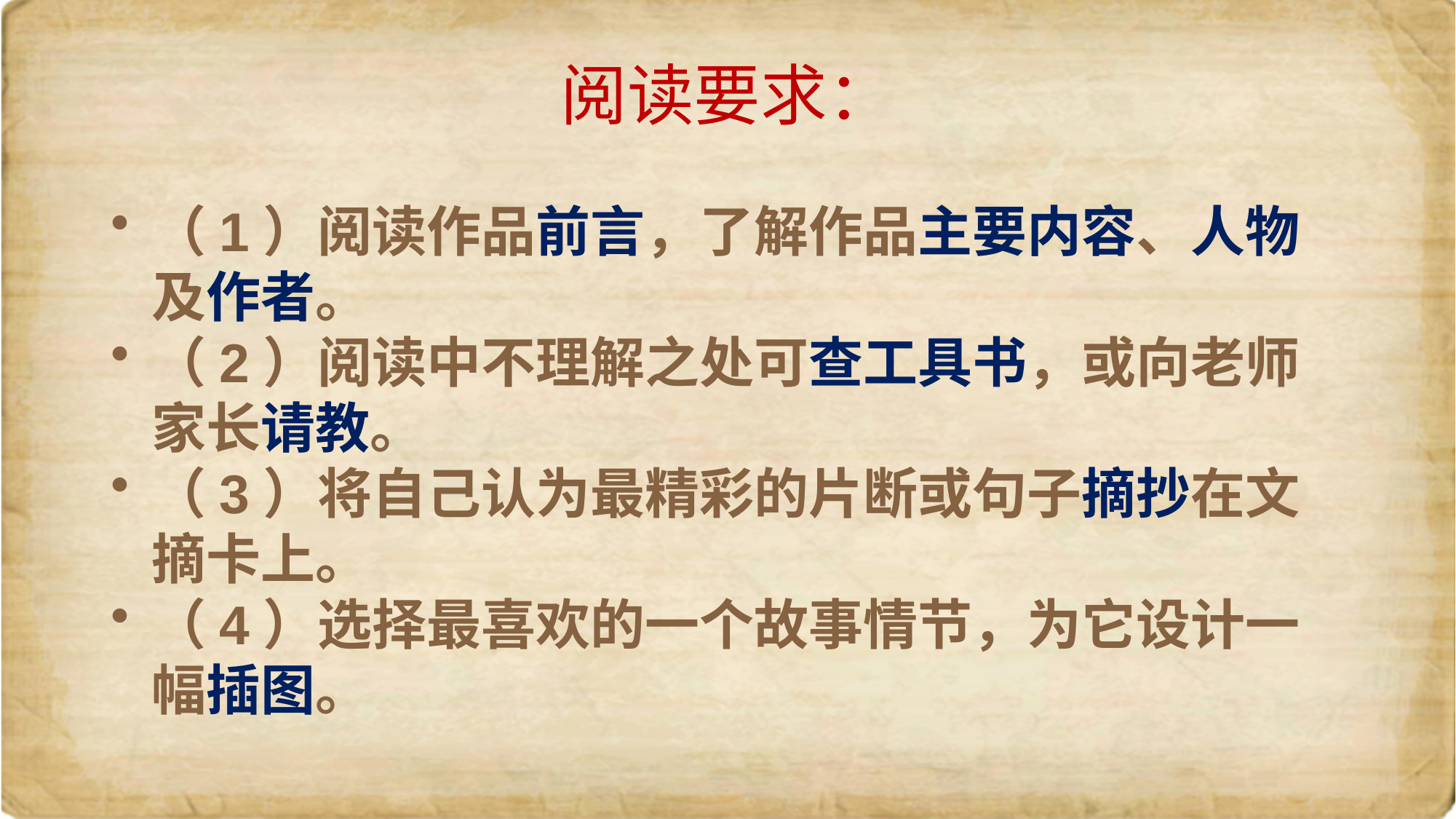

# 阅读要求：
（1）阅读作品前言，了解作品主要内容、人物及作者。
（2）阅读中不理解之处可查工具书，或向老师家长请教。
（3）将自己认为最精彩的片断或句子摘抄在文摘卡上。
（4）选择最喜欢的一个故事情节，为它设计一幅插图。